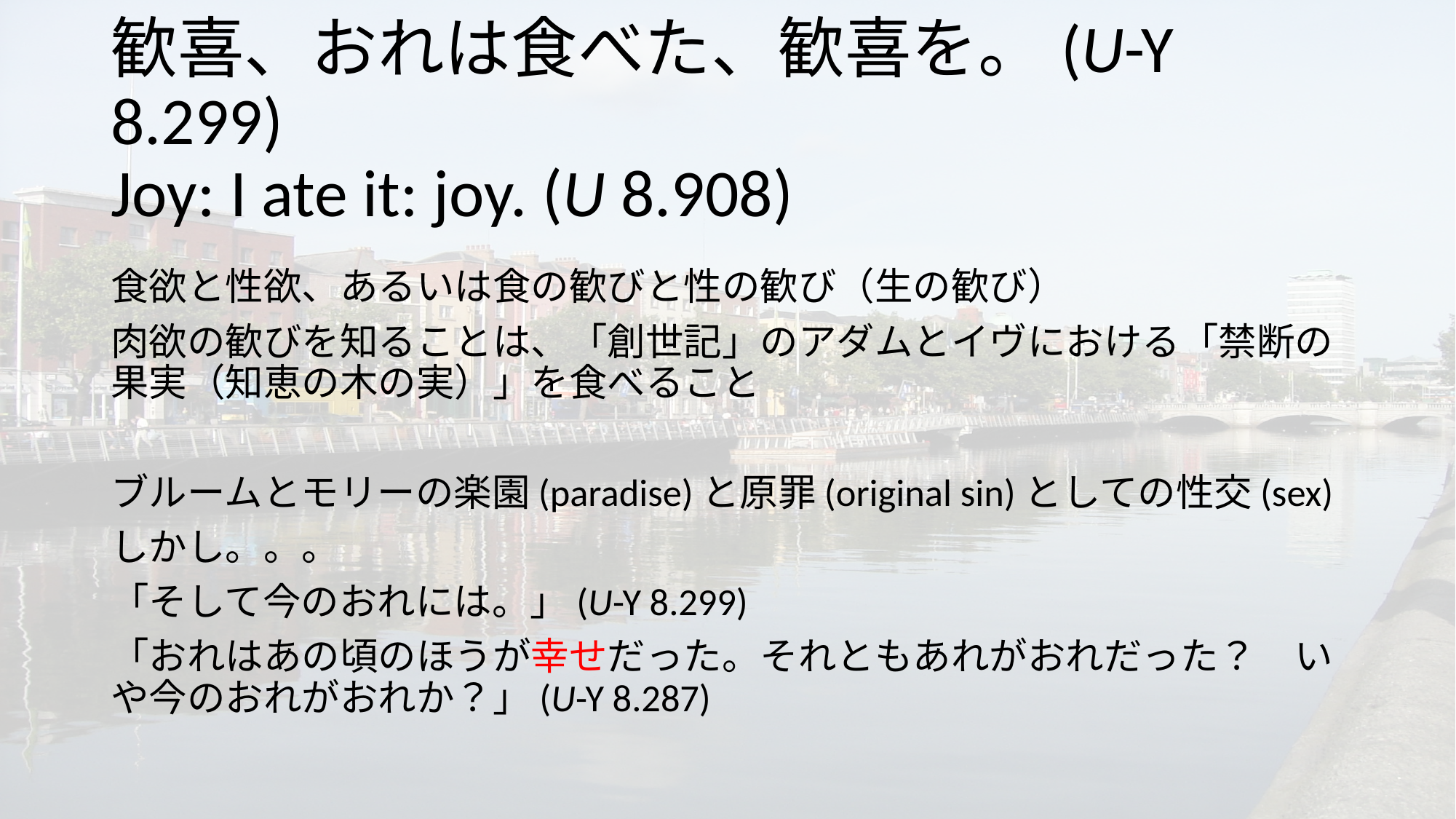

# 歓喜、おれは食べた、歓喜を。(U-Y 8.299) Joy: I ate it: joy. (U 8.908)
食欲と性欲、あるいは食の歓びと性の歓び（生の歓び）
肉欲の歓びを知ることは、「創世記」のアダムとイヴにおける「禁断の果実（知恵の木の実）」を食べること

ブルームとモリーの楽園(paradise)と原罪(original sin)としての性交(sex)
しかし。。。
「そして今のおれには。」(U-Y 8.299)
「おれはあの頃のほうが幸せだった。それともあれがおれだった？　いや今のおれがおれか？」(U-Y 8.287)